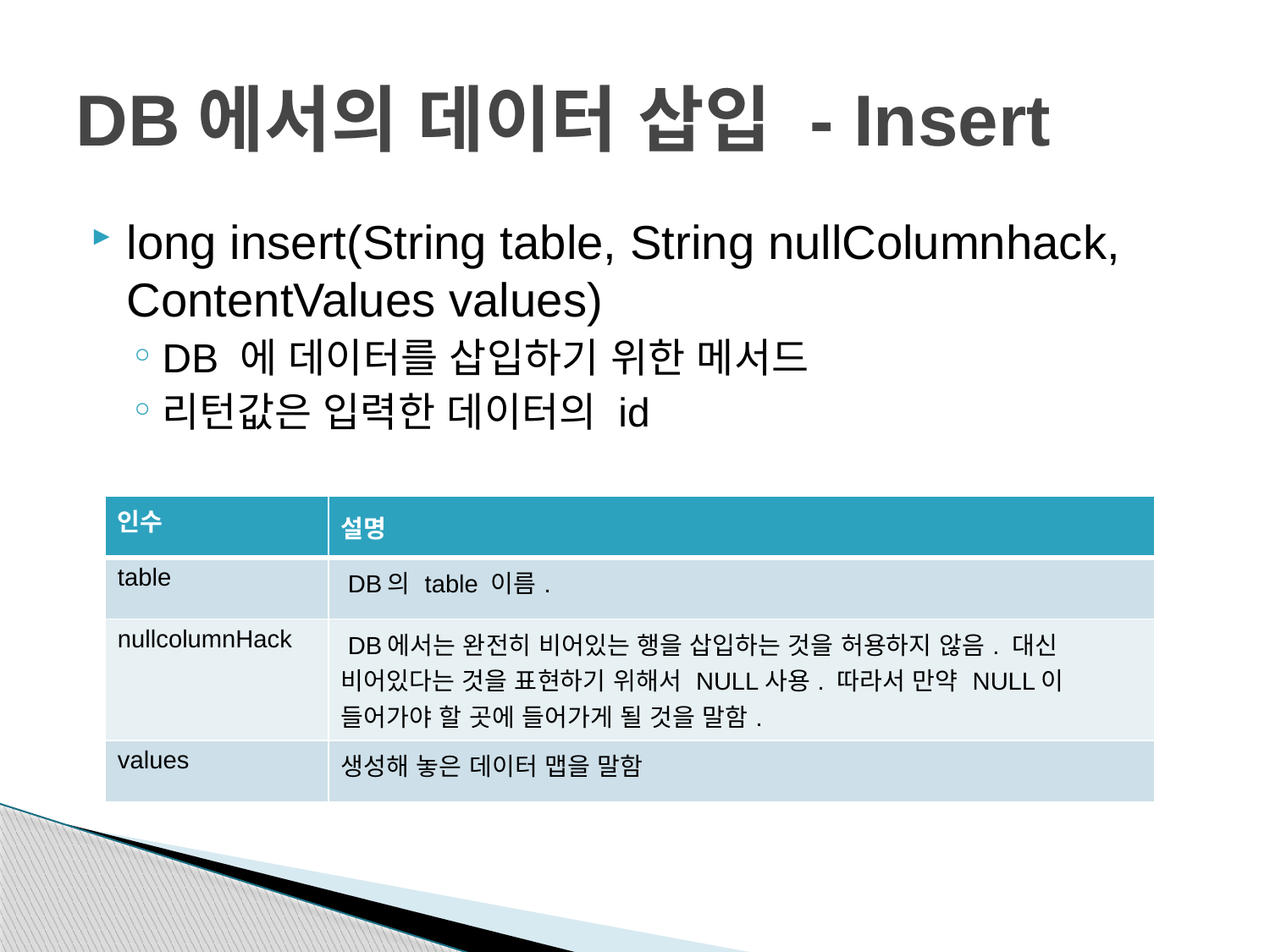

# DB에서의 데이터 삽입 - Insert
long insert(String table, String nullColumnhack, ContentValues values)
DB 에 데이터를 삽입하기 위한 메서드
리턴값은 입력한 데이터의 id

| 인수 | 설명 |
| --- | --- |
| table | DB의 table 이름. |
| nullcolumnHack | DB에서는 완전히 비어있는 행을 삽입하는 것을 허용하지 않음. 대신 비어있다는 것을 표현하기 위해서 NULL사용. 따라서 만약 NULL이 들어가야 할 곳에 들어가게 될 것을 말함. |
| values | 생성해 놓은 데이터 맵을 말함 |